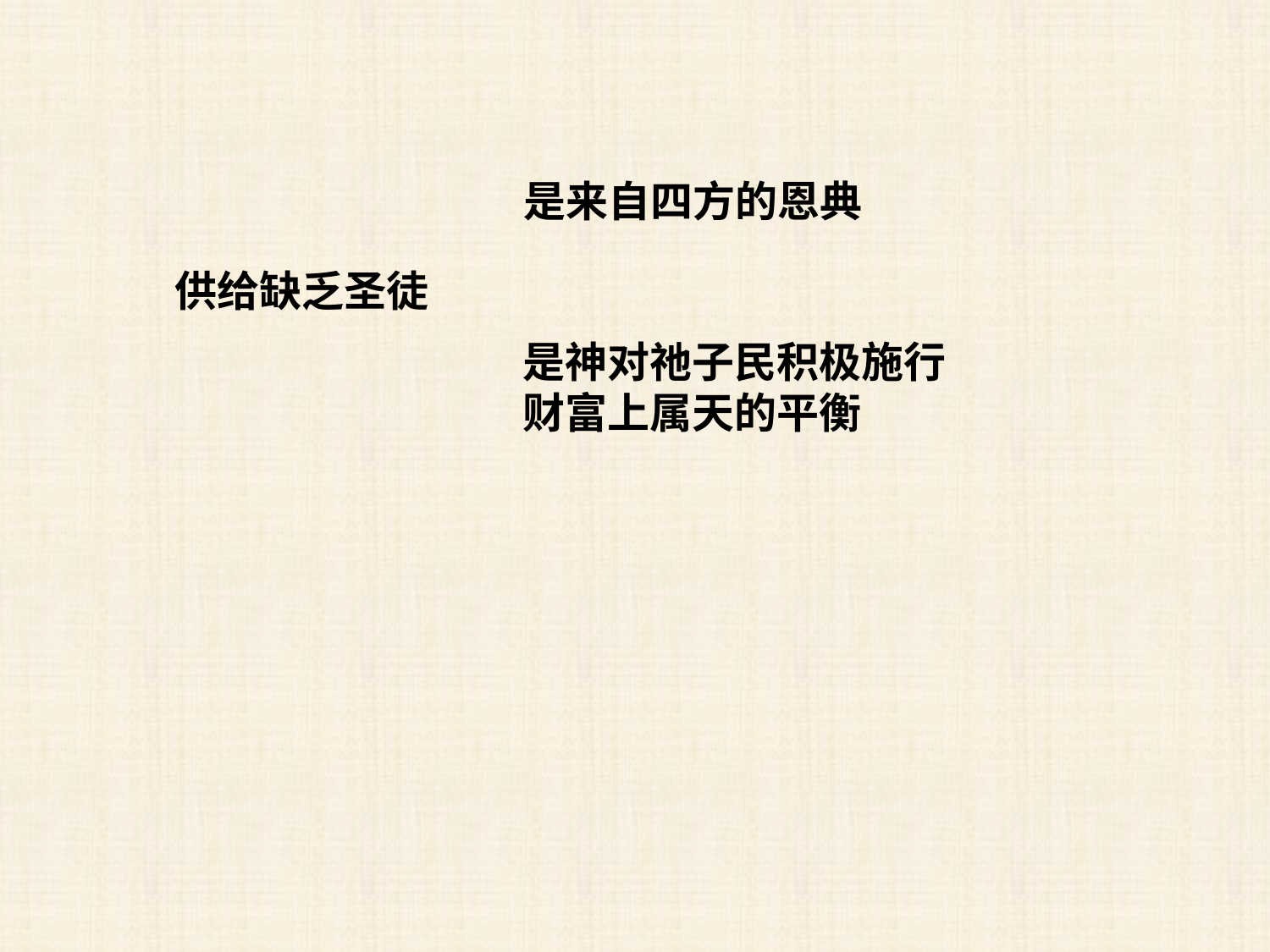

是来自四方的恩典
供给缺乏圣徒
是神对祂子民积极施行财富上属天的平衡